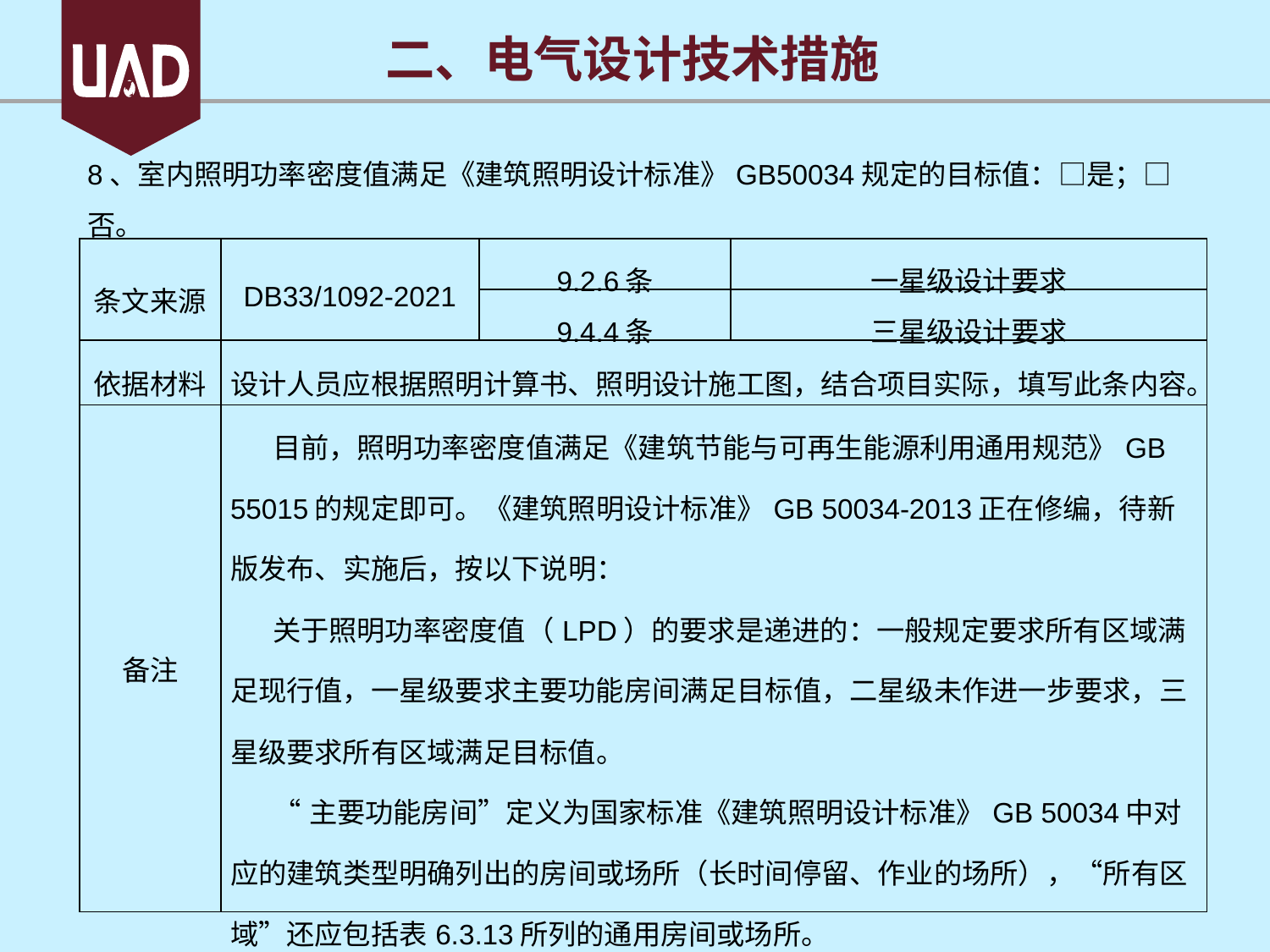

二、电气设计技术措施
8、室内照明功率密度值满足《建筑照明设计标准》GB50034规定的目标值：□是；□否。
| 条文来源 | DB33/1092-2021 | 9.2.6条 | 一星级设计要求 |
| --- | --- | --- | --- |
|  |  | 9.4.4条 | 三星级设计要求 |
| 依据材料 | 设计人员应根据照明计算书、照明设计施工图，结合项目实际，填写此条内容。 |  |  |
| 备注 | 目前，照明功率密度值满足《建筑节能与可再生能源利用通用规范》GB 55015的规定即可。《建筑照明设计标准》GB 50034-2013正在修编，待新版发布、实施后，按以下说明： 关于照明功率密度值（LPD）的要求是递进的：一般规定要求所有区域满足现行值，一星级要求主要功能房间满足目标值，二星级未作进一步要求，三星级要求所有区域满足目标值。 “主要功能房间”定义为国家标准《建筑照明设计标准》GB 50034中对应的建筑类型明确列出的房间或场所（长时间停留、作业的场所），“所有区域”还应包括表6.3.13所列的通用房间或场所。 一、二星级要求主要功能房间满足，三星级要求所有区域满足。 |  |  |